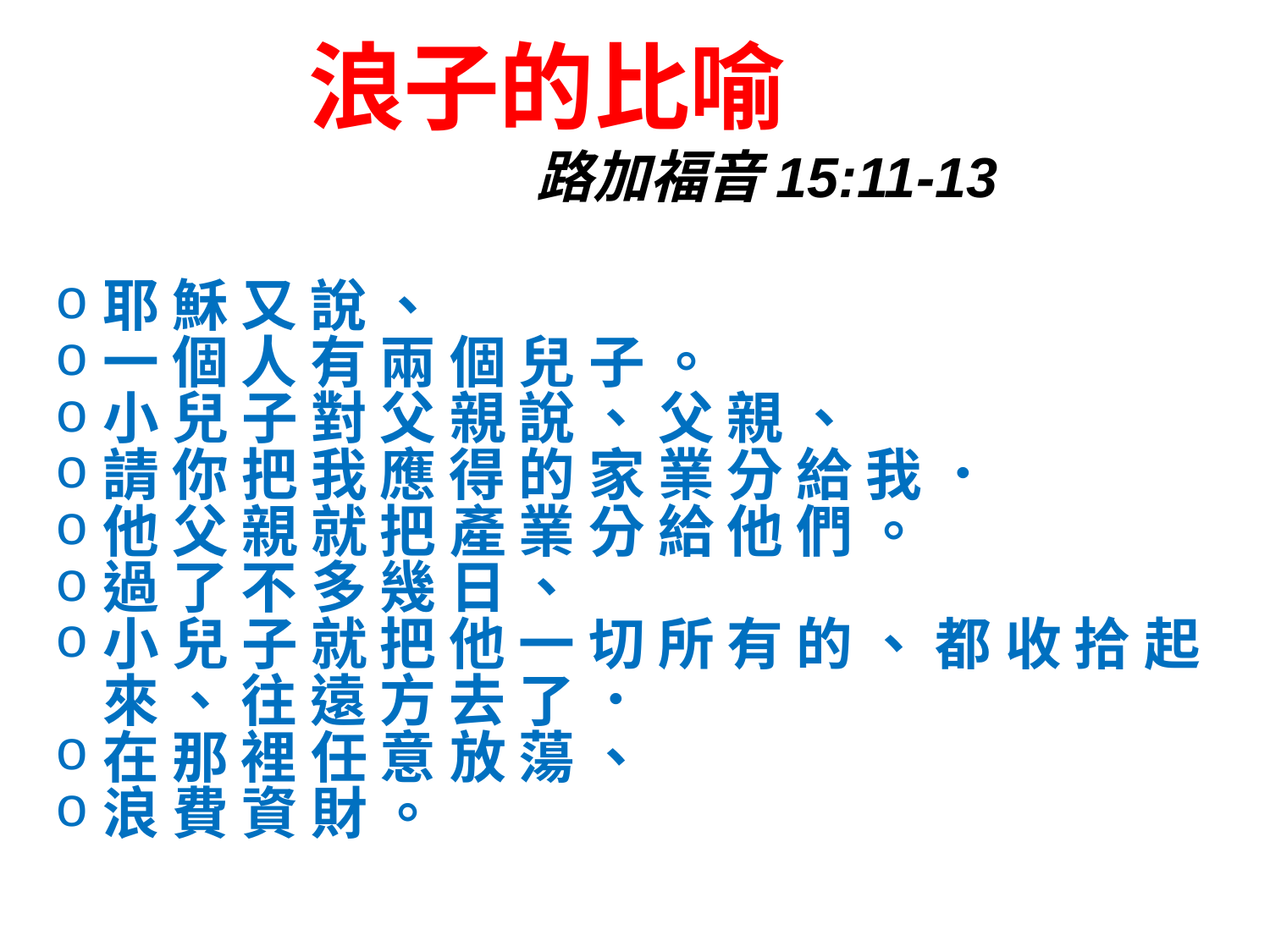

浪子的比喻
路加福音15:11-13
耶 穌 又 說 、
一 個 人 有 兩 個 兒 子 。
小 兒 子 對 父 親 說 、 父 親 、
請 你 把 我 應 得 的 家 業 分 給 我 ．
他 父 親 就 把 產 業 分 給 他 們 。
過 了 不 多 幾 日 、
小 兒 子 就 把 他 一 切 所 有 的 、 都 收 拾 起 來 、 往 遠 方 去 了 ．
在 那 裡 任 意 放 蕩 、
浪 費 資 財 。